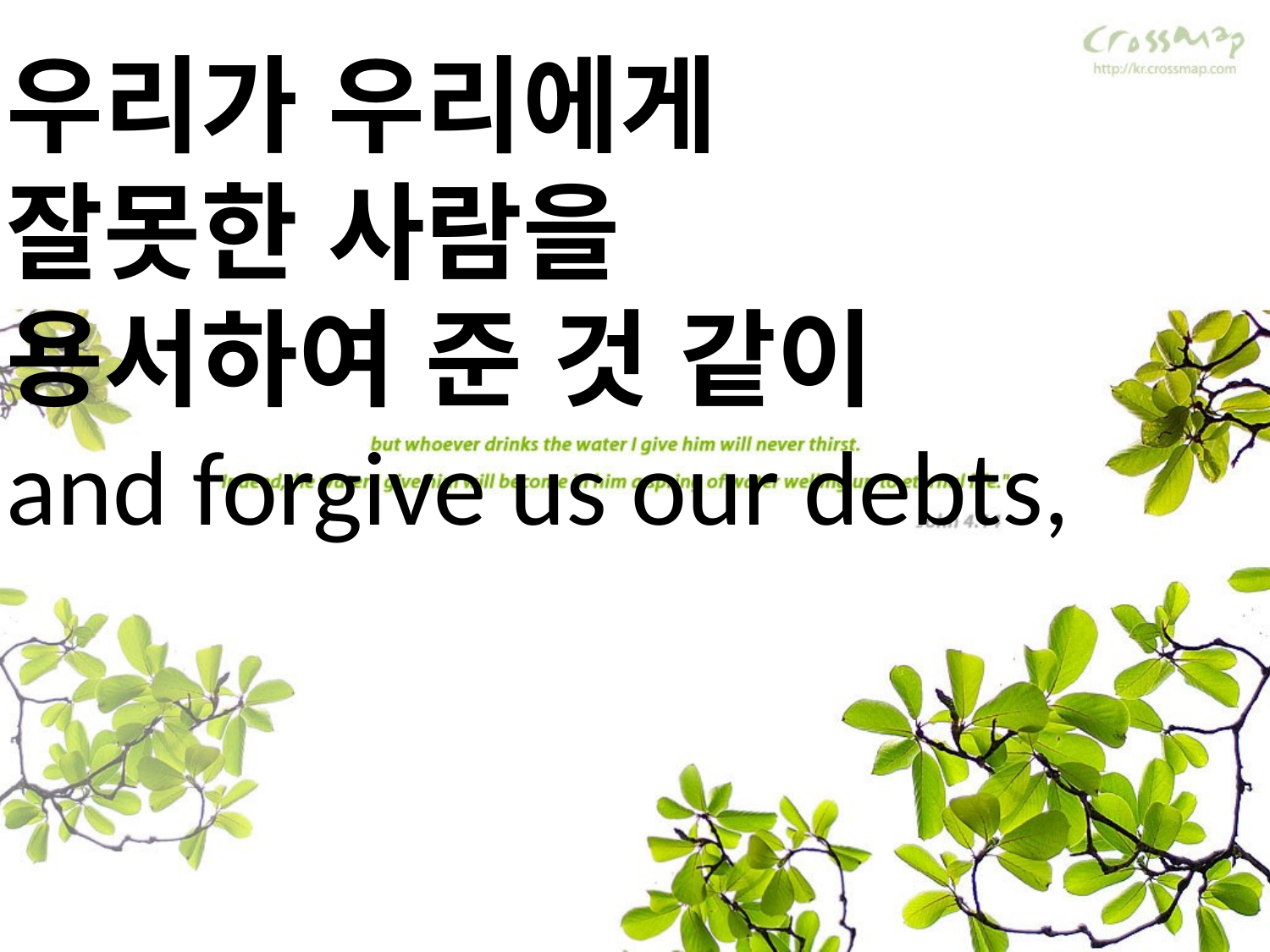

우리가 우리에게
잘못한 사람을
용서하여 준 것 같이
and forgive us our debts,